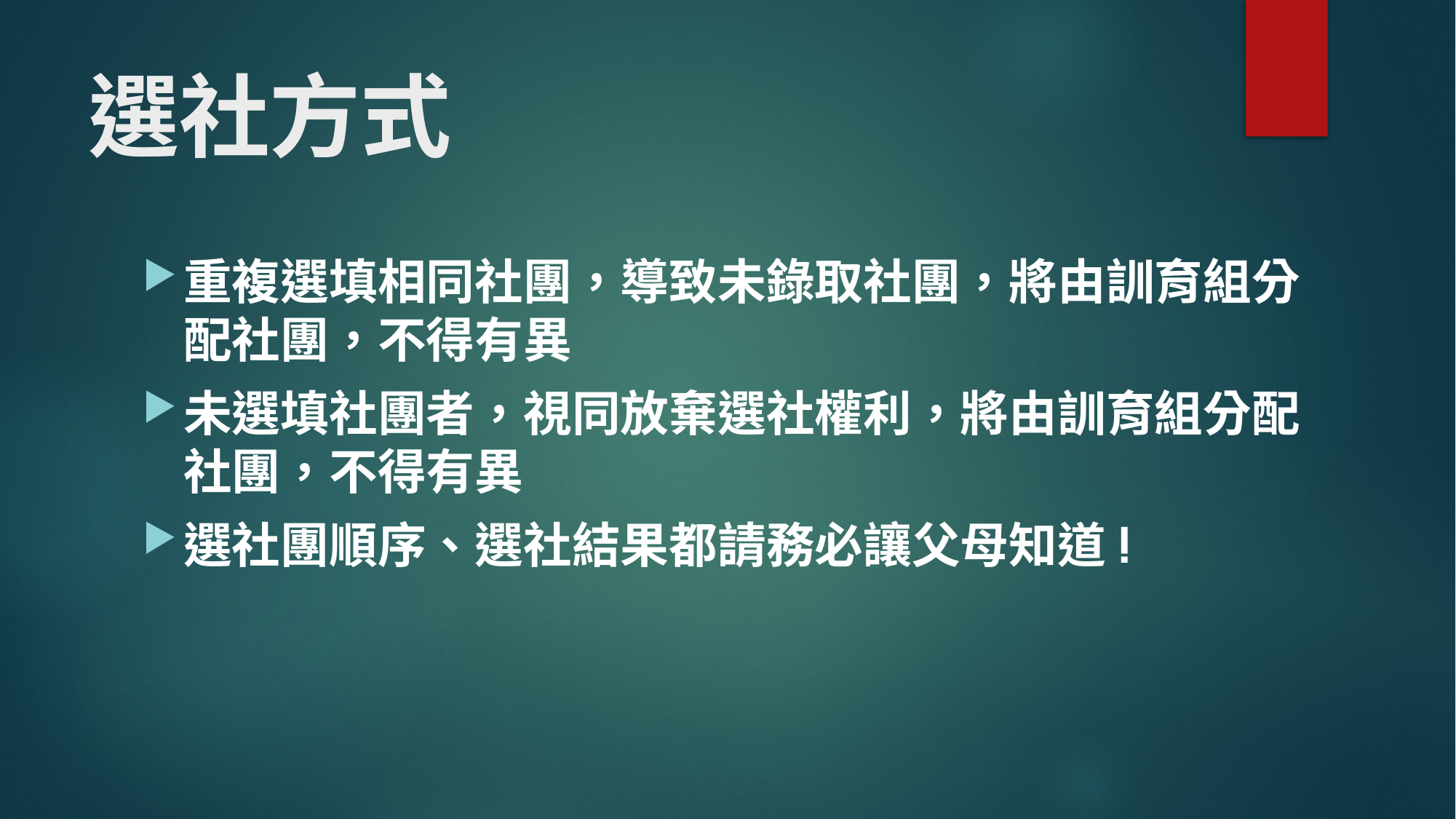

# 選社方式
重複選填相同社團，導致未錄取社團，將由訓育組分配社團，不得有異
未選填社團者，視同放棄選社權利，將由訓育組分配社團，不得有異
選社團順序、選社結果都請務必讓父母知道!